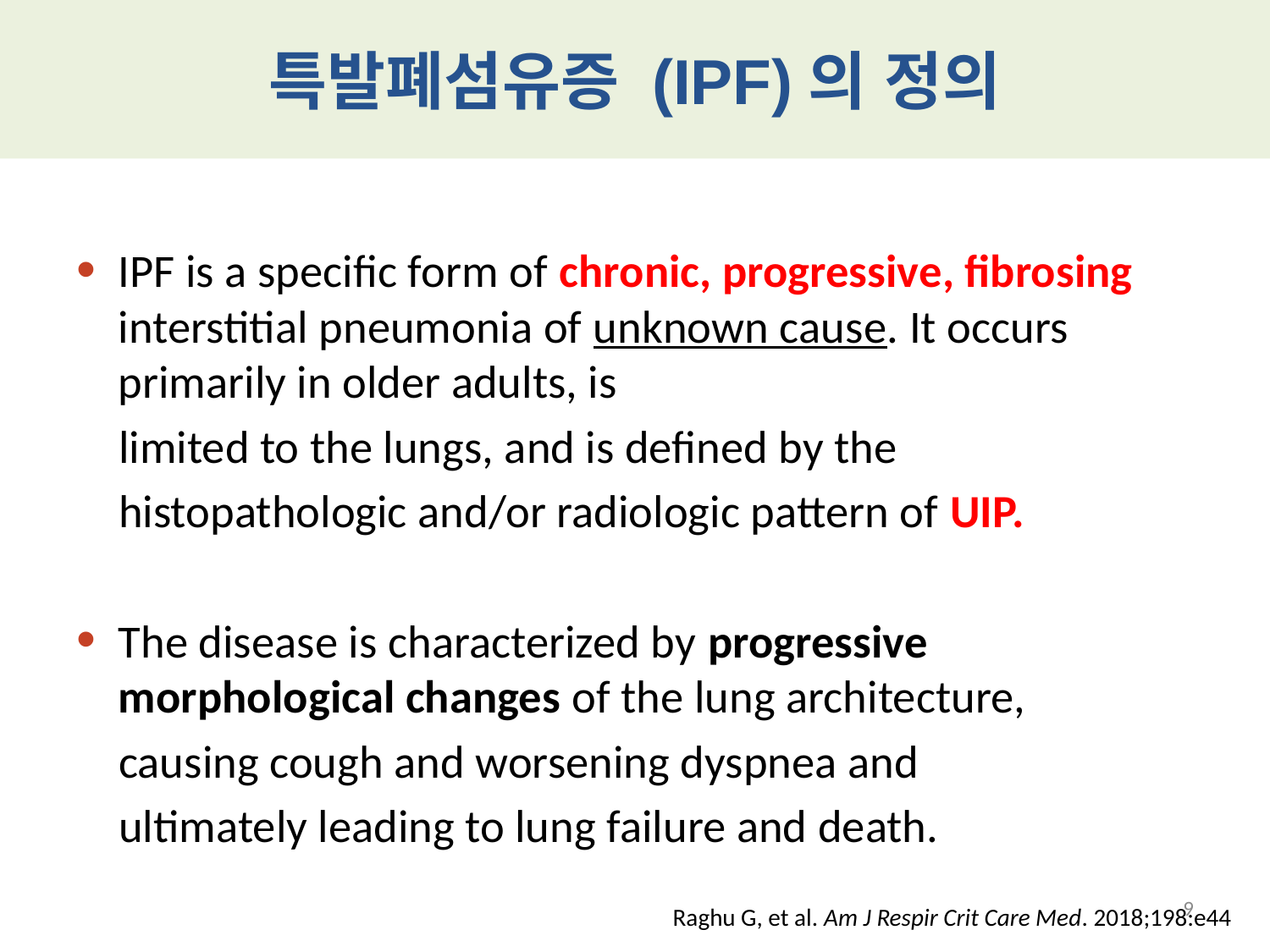

# 특발폐섬유증 (IPF)의 정의
IPF is a specific form of chronic, progressive, fibrosing interstitial pneumonia of unknown cause. It occurs primarily in older adults, is
    limited to the lungs, and is defined by the
    histopathologic and/or radiologic pattern of UIP.

The disease is characterized by progressive morphological changes of the lung architecture,
    causing cough and worsening dyspnea and
    ultimately leading to lung failure and death.
9
Raghu G, et al. Am J Respir Crit Care Med. 2018;198:e44